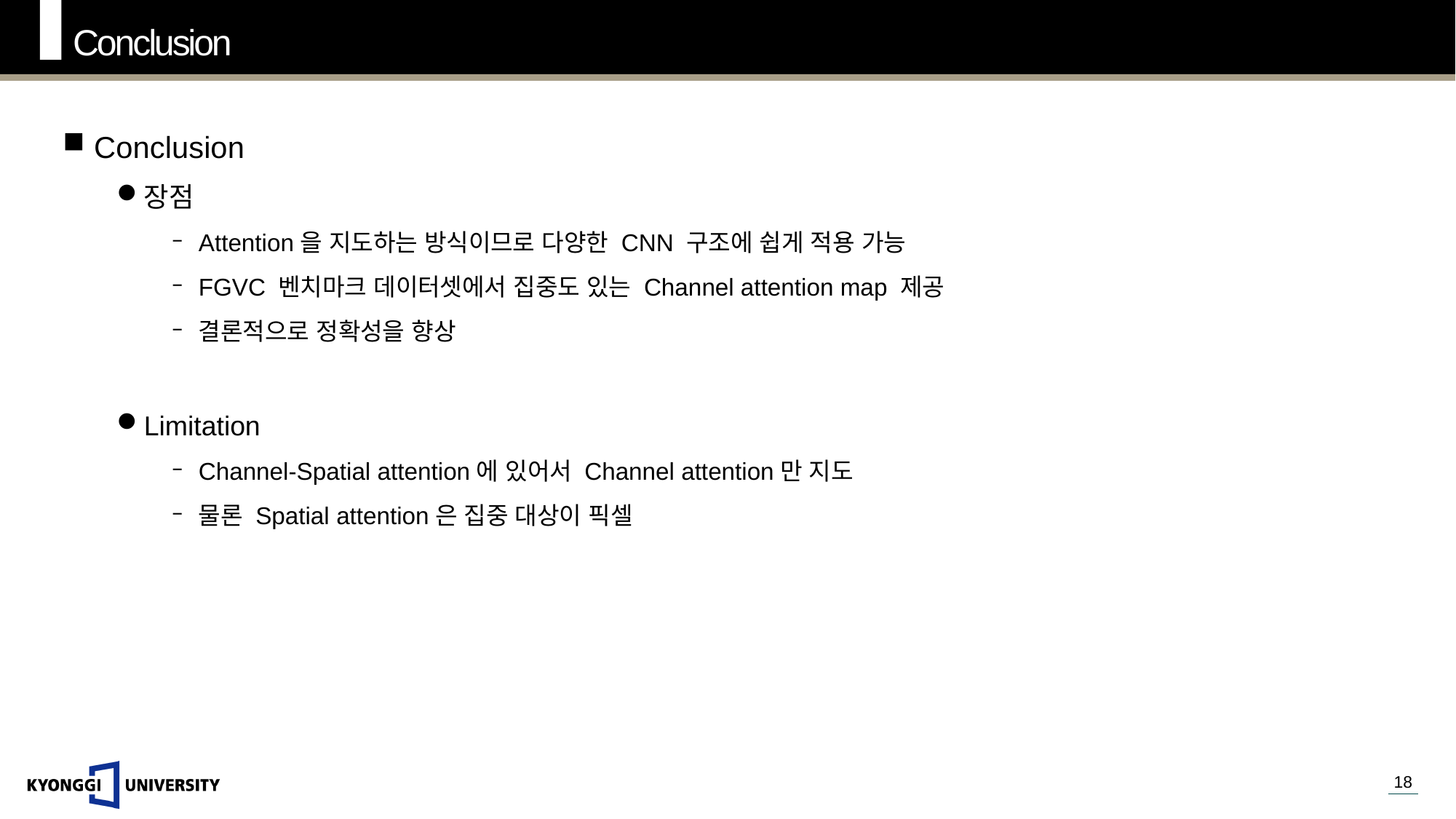

Conclusion
Conclusion
장점
Attention을 지도하는 방식이므로 다양한 CNN 구조에 쉽게 적용 가능
FGVC 벤치마크 데이터셋에서 집중도 있는 Channel attention map 제공
결론적으로 정확성을 향상

Limitation
Channel-Spatial attention에 있어서 Channel attention만 지도
물론 Spatial attention은 집중 대상이 픽셀